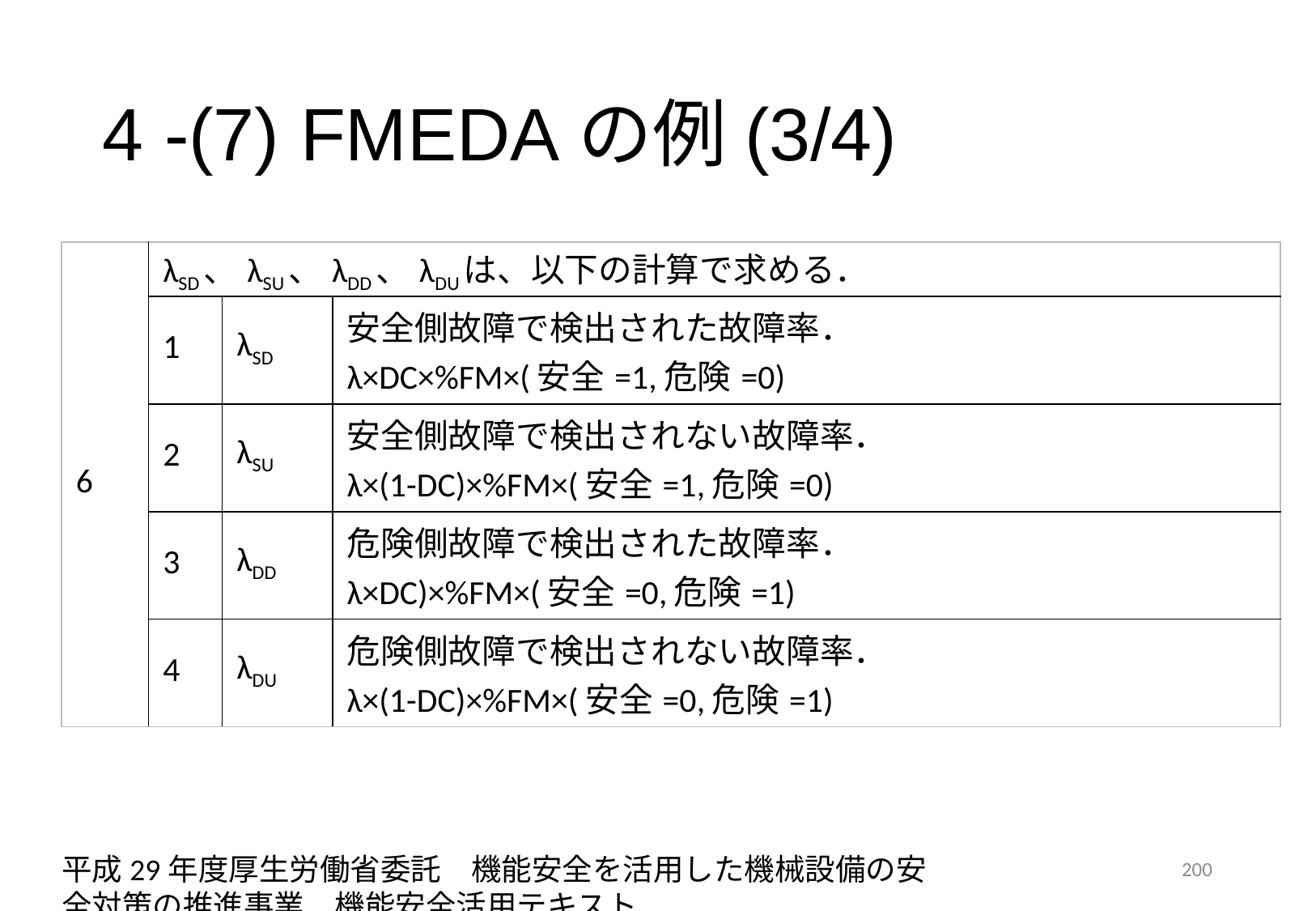

# 4 -(7) FMEDAの例(3/4)
| 6 | λSD、λSU、λDD、λDUは、以下の計算で求める． |  |  |
| --- | --- | --- | --- |
|  | 1 | λSD | 安全側故障で検出された故障率． λ×DC×%FM×(安全=1,危険=0) |
|  | 2 | λSU | 安全側故障で検出されない故障率． λ×(1-DC)×%FM×(安全=1,危険=0) |
|  | 3 | λDD | 危険側故障で検出された故障率． λ×DC)×%FM×(安全=0,危険=1) |
|  | 4 | λDU | 危険側故障で検出されない故障率． λ×(1-DC)×%FM×(安全=0,危険=1) |
平成29年度厚生労働省委託　機能安全を活用した機械設備の安全対策の推進事業　機能安全活用テキスト
200